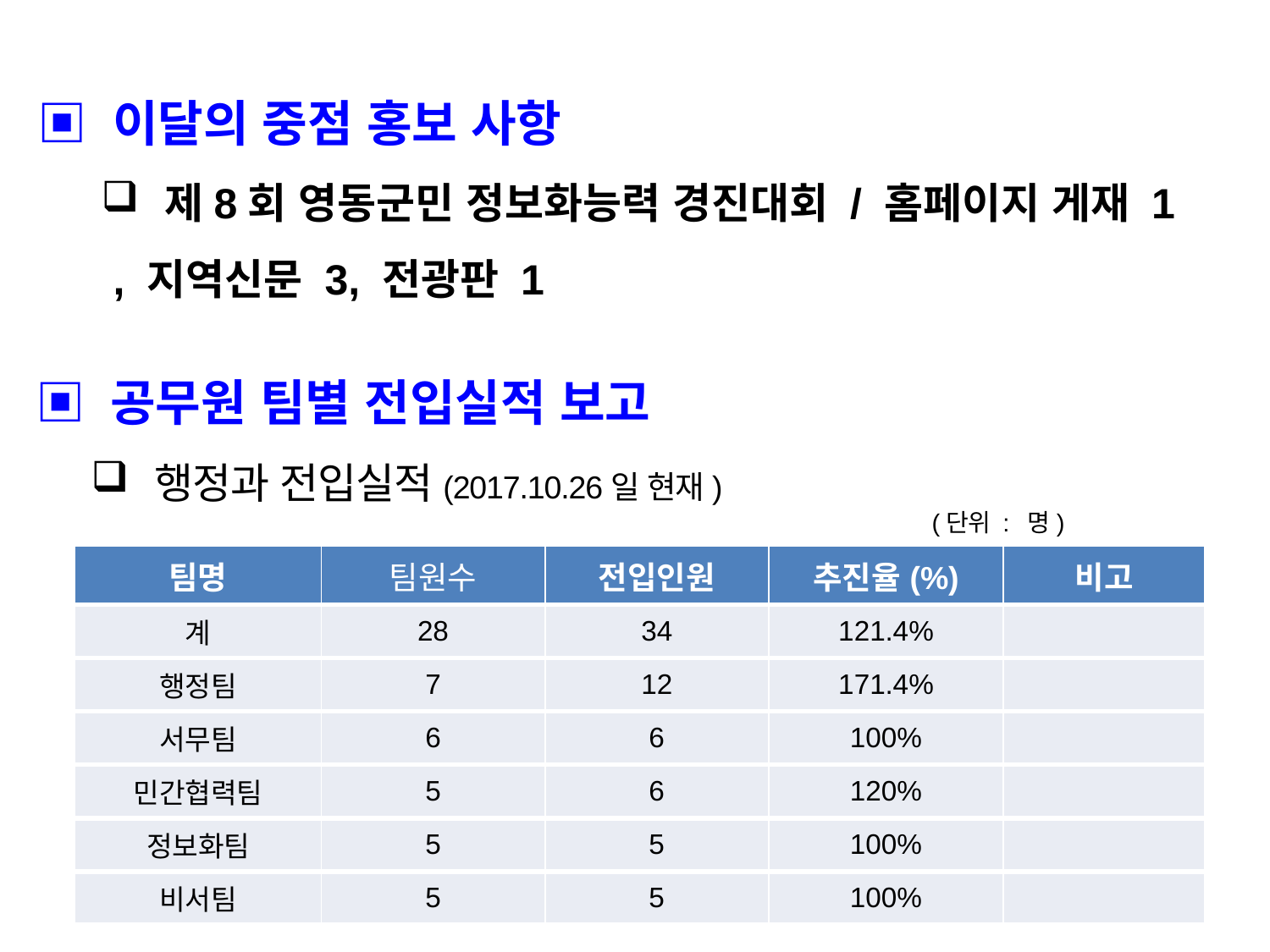

▣ 이달의 중점 홍보 사항
제8회 영동군민 정보화능력 경진대회 / 홈페이지 게재 1
 , 지역신문 3, 전광판 1
▣ 공무원 팀별 전입실적 보고
행정과 전입실적(2017.10.26일 현재)
                                                                                                                                          (단위 :  명)

| 팀명 | 팀원수 | 전입인원 | 추진율(%) | 비고 |
| --- | --- | --- | --- | --- |
| 계 | 28 | 34 | 121.4% |  |
| 행정팀 | 7 | 12 | 171.4% |  |
| 서무팀 | 6 | 6 | 100% |  |
| 민간협력팀 | 5 | 6 | 120% |  |
| 정보화팀 | 5 | 5 | 100% |  |
| 비서팀 | 5 | 5 | 100% |  |